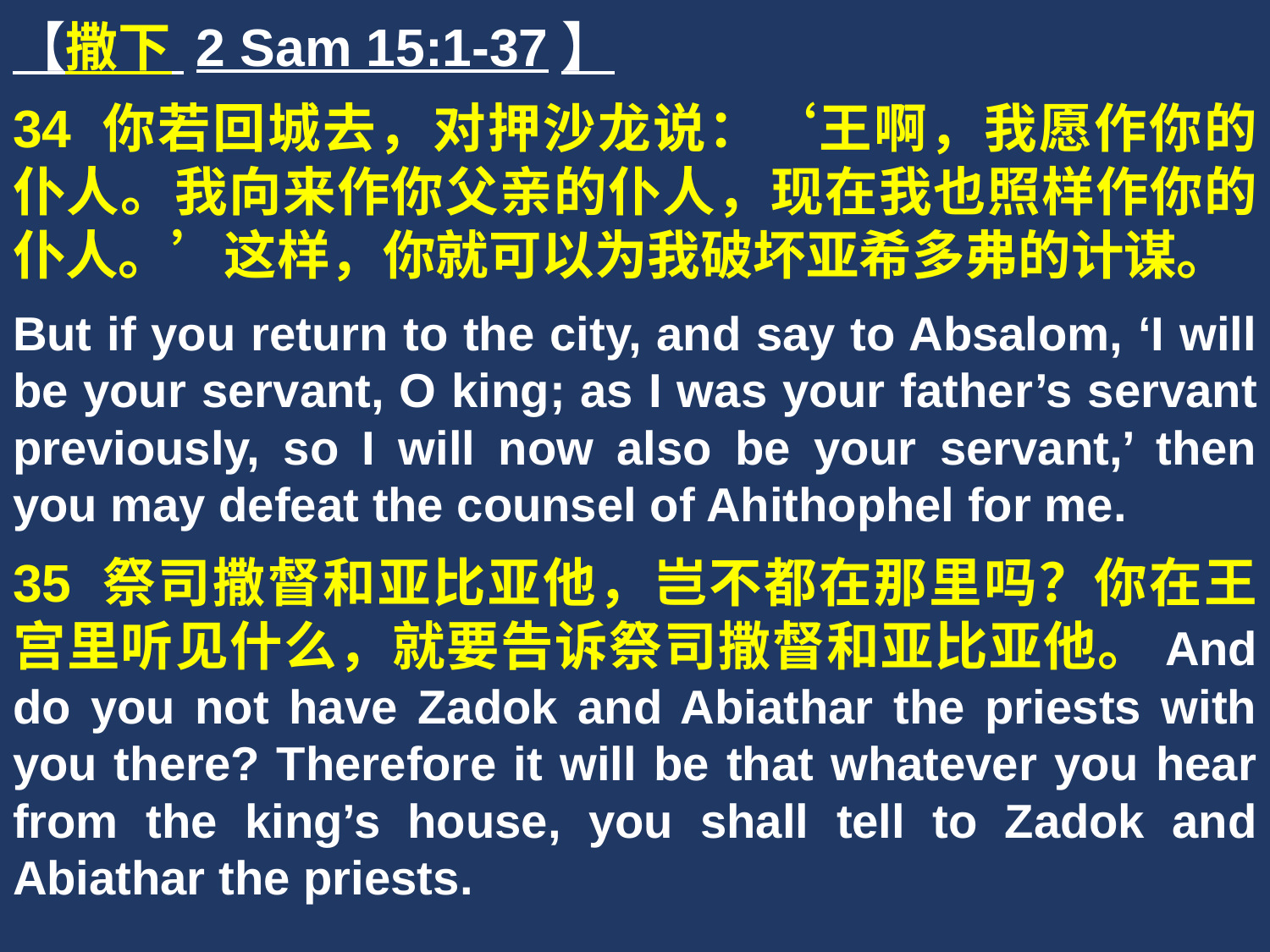

【撒下 2 Sam 15:1-37】
34 你若回城去，对押沙龙说：‘王啊，我愿作你的仆人。我向来作你父亲的仆人，现在我也照样作你的仆人。’这样，你就可以为我破坏亚希多弗的计谋。
But if you return to the city, and say to Absalom, ‘I will be your servant, O king; as I was your father’s servant previously, so I will now also be your servant,’ then you may defeat the counsel of Ahithophel for me.
35 祭司撒督和亚比亚他，岂不都在那里吗？你在王宫里听见什么，就要告诉祭司撒督和亚比亚他。And do you not have Zadok and Abiathar the priests with you there? Therefore it will be that whatever you hear from the king’s house, you shall tell to Zadok and Abiathar the priests.